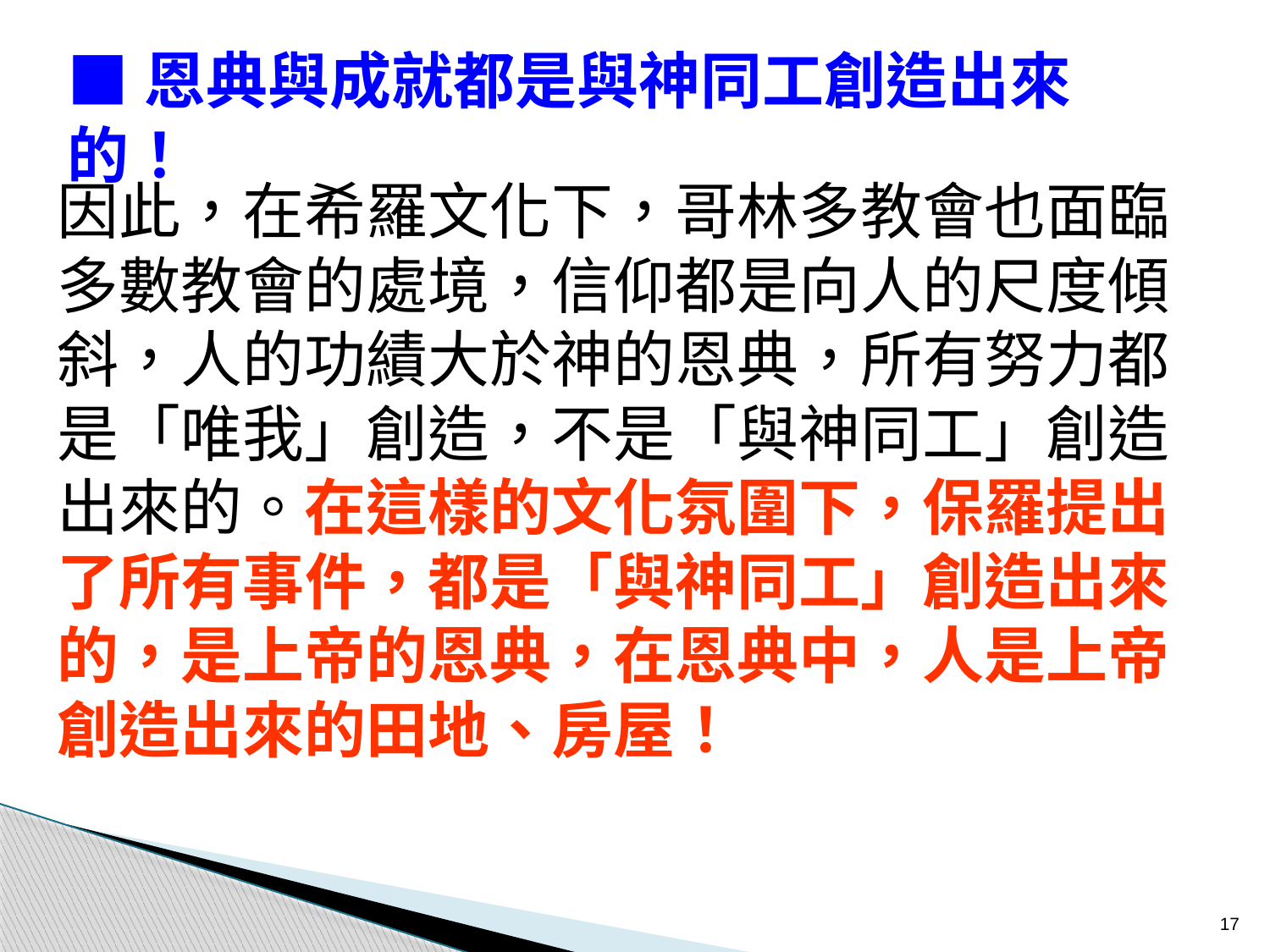

■恩典與成就都是與神同工創造出來的！
因此，在希羅文化下，哥林多教會也面臨多數教會的處境，信仰都是向人的尺度傾斜，人的功績大於神的恩典，所有努力都是「唯我」創造，不是「與神同工」創造出來的。在這樣的文化氛圍下，保羅提出了所有事件，都是「與神同工」創造出來的，是上帝的恩典，在恩典中，人是上帝創造出來的田地、房屋！
17